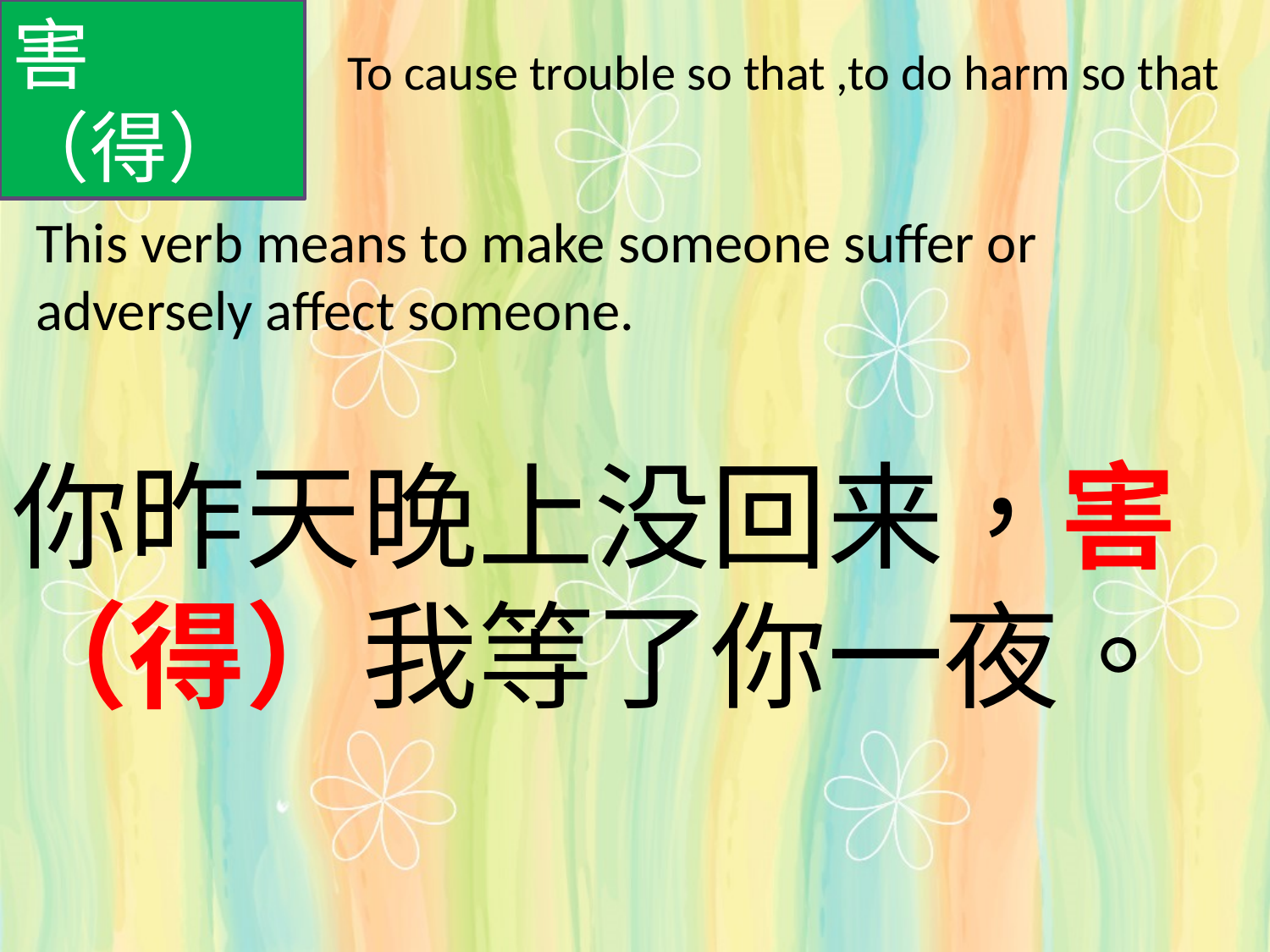

害（得）
To cause trouble so that ,to do harm so that
This verb means to make someone suffer or adversely affect someone.
你昨天晚上没回来，害（得）我等了你一夜。